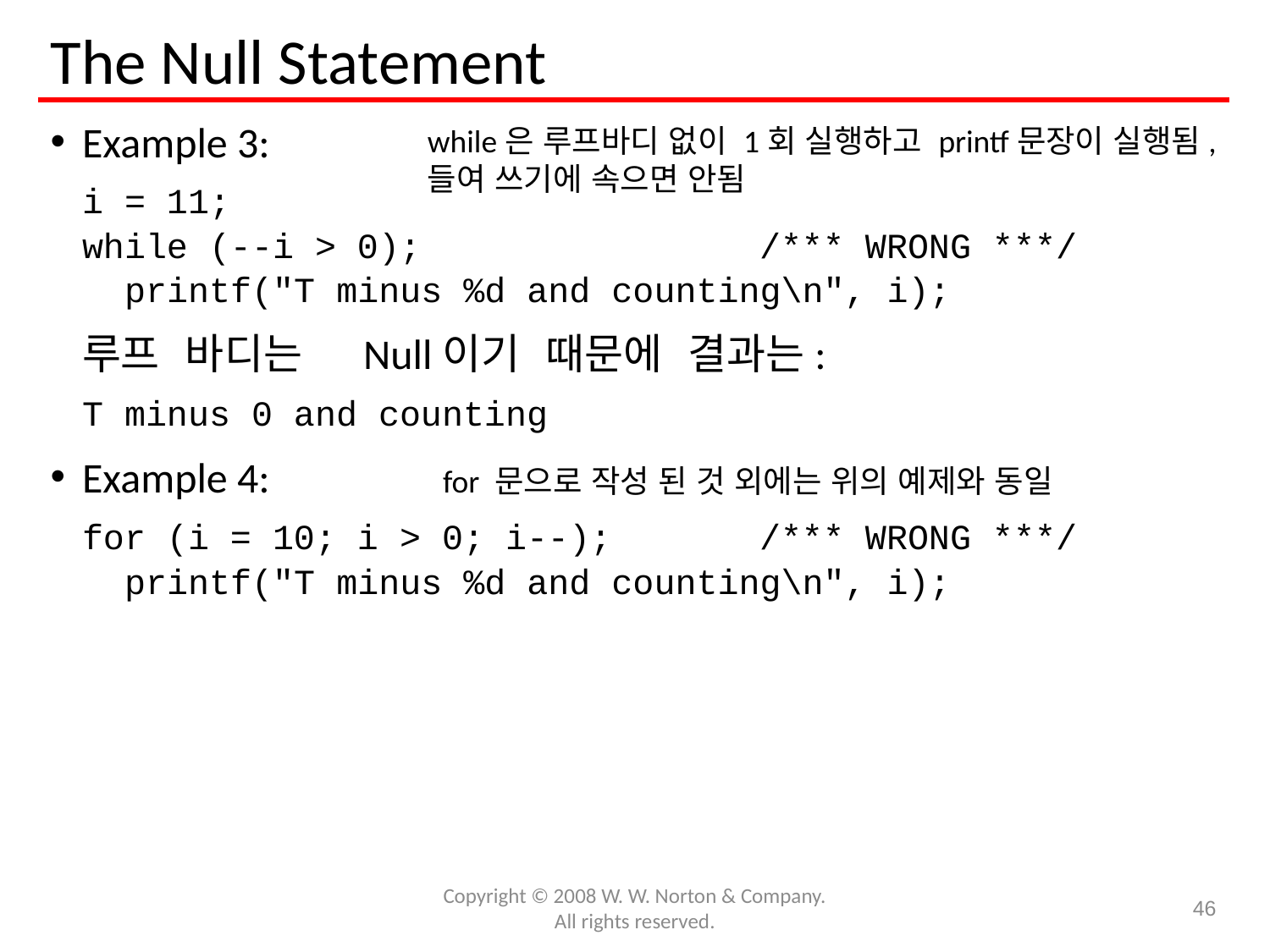

# The Null Statement
Example 3:
	i = 11;
	while (--i > 0);                /*** WRONG ***/
	  printf("T minus %d and counting\n", i);
	루프 바디는  Null이기 때문에 결과는:
	T minus 0 and counting
Example 4:
	for (i = 10; i > 0; i--);       /*** WRONG ***/
	  printf("T minus %d and counting\n", i);

while은 루프바디 없이 1회 실행하고 printf문장이 실행됨,
들여 쓰기에 속으면 안됨
for 문으로 작성 된 것 외에는 위의 예제와 동일
Copyright © 2008 W. W. Norton & Company.
All rights reserved.
46